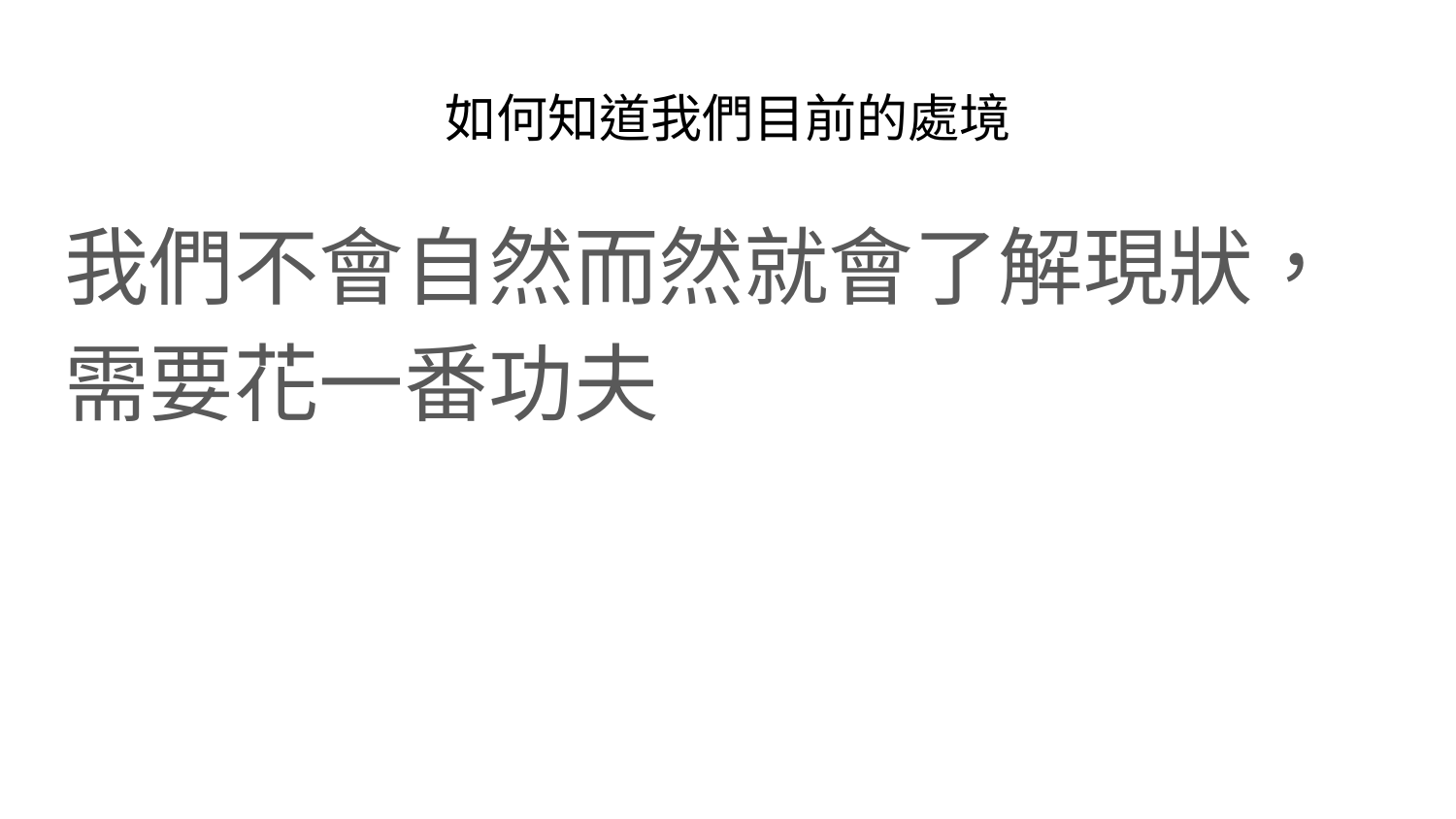

# 如何知道我們目前的處境
我們不會自然而然就會了解現狀，需要花一番功夫